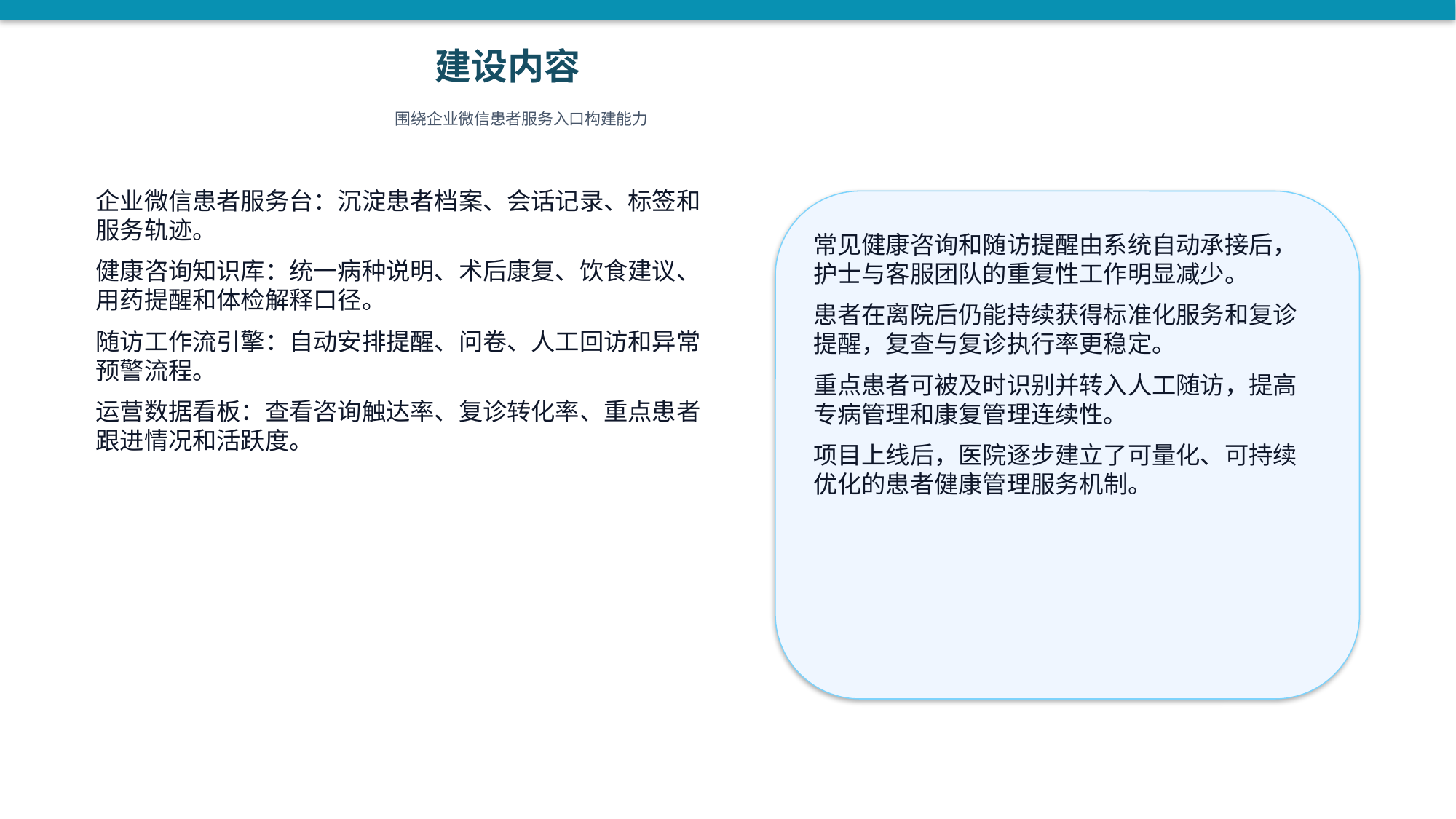

建设内容
围绕企业微信患者服务入口构建能力
企业微信患者服务台：沉淀患者档案、会话记录、标签和服务轨迹。
健康咨询知识库：统一病种说明、术后康复、饮食建议、用药提醒和体检解释口径。
随访工作流引擎：自动安排提醒、问卷、人工回访和异常预警流程。
运营数据看板：查看咨询触达率、复诊转化率、重点患者跟进情况和活跃度。

常见健康咨询和随访提醒由系统自动承接后，护士与客服团队的重复性工作明显减少。
患者在离院后仍能持续获得标准化服务和复诊提醒，复查与复诊执行率更稳定。
重点患者可被及时识别并转入人工随访，提高专病管理和康复管理连续性。
项目上线后，医院逐步建立了可量化、可持续优化的患者健康管理服务机制。